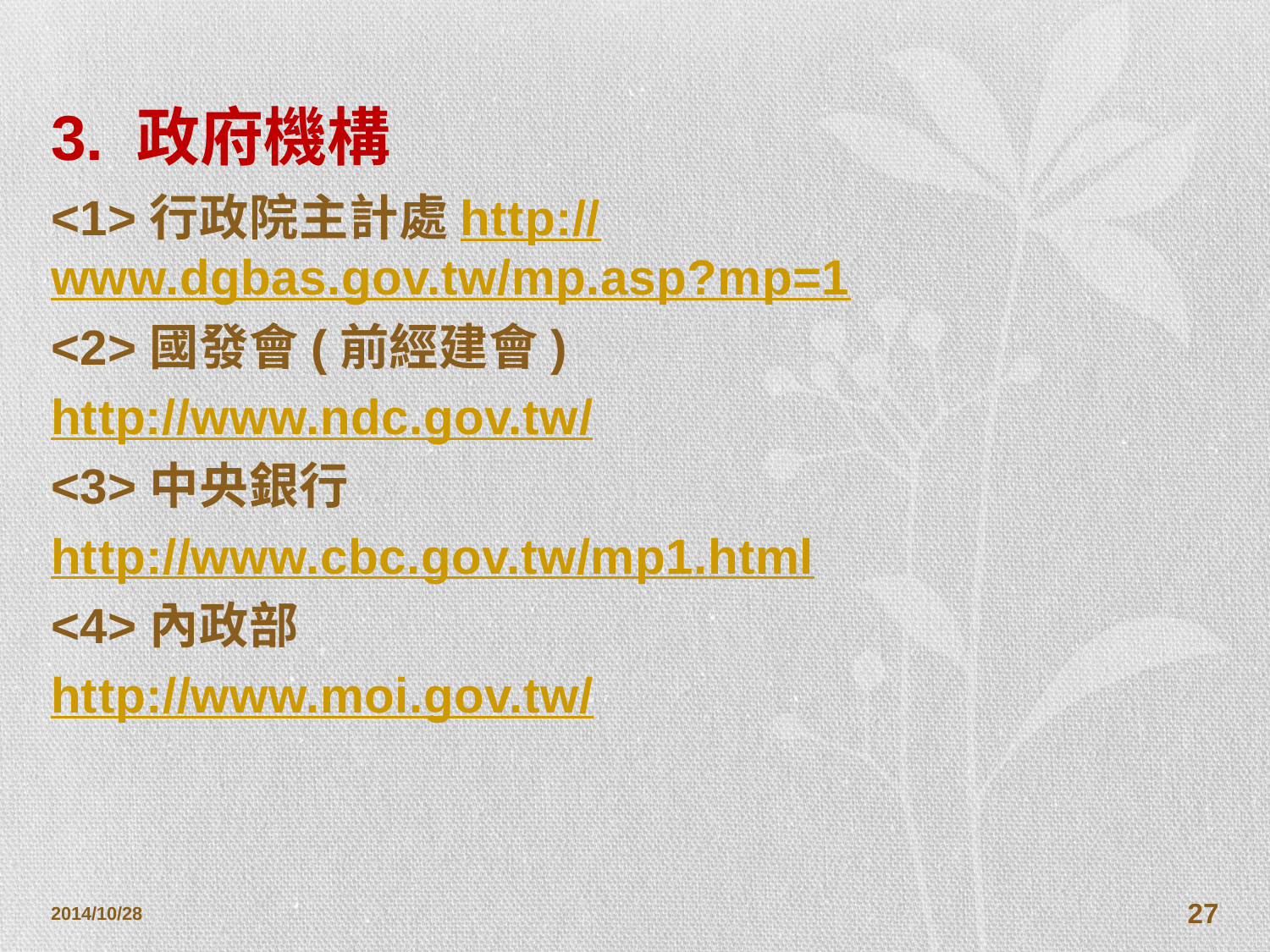

# 3. 政府機構
<1>行政院主計處http://www.dgbas.gov.tw/mp.asp?mp=1
<2>國發會(前經建會)
http://www.ndc.gov.tw/
<3>中央銀行
http://www.cbc.gov.tw/mp1.html
<4>內政部
http://www.moi.gov.tw/

2014/10/28
27